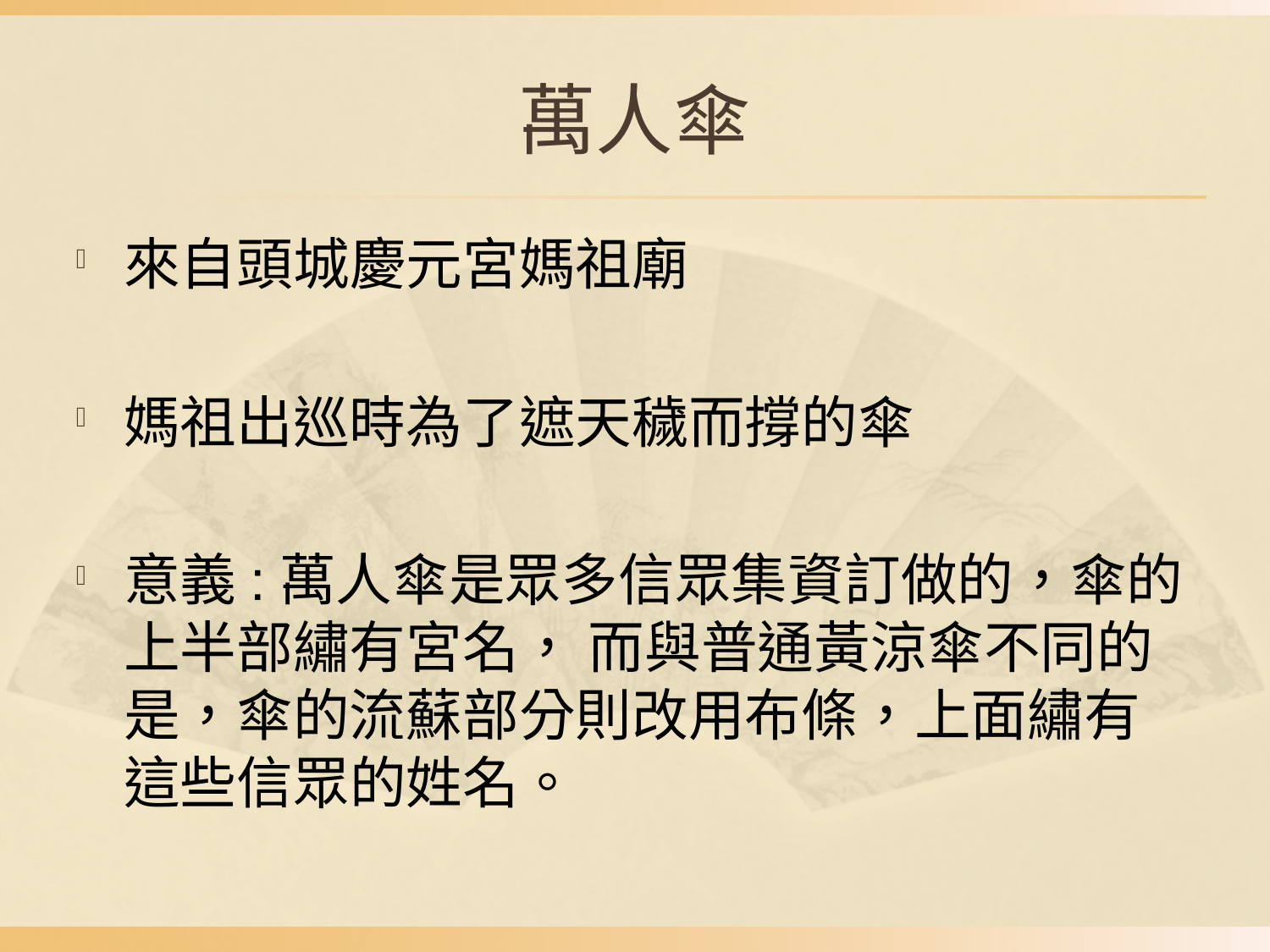

# 萬人傘
來自頭城慶元宮媽祖廟

媽祖出巡時為了遮天穢而撐的傘

意義:萬人傘是眾多信眾集資訂做的，傘的上半部繡有宮名， 而與普通黃涼傘不同的是，傘的流蘇部分則改用布條，上面繡有這些信眾的姓名。